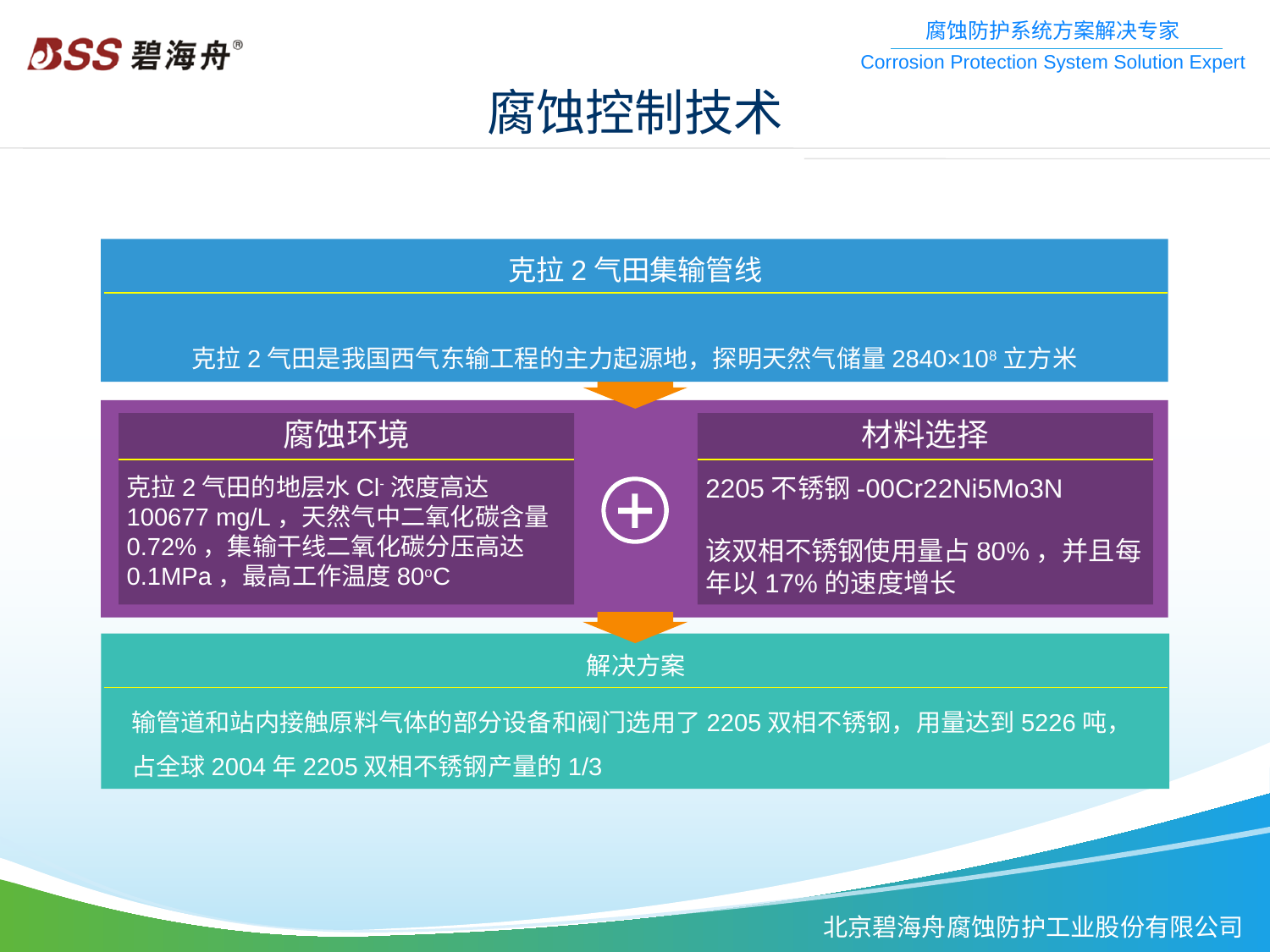

# 腐蚀控制技术
克拉2气田是我国西气东输工程的主力起源地，探明天然气储量2840×108立方米
克拉2气田集输管线

腐蚀环境
材料选择
2205不锈钢-00Cr22Ni5Mo3N

该双相不锈钢使用量占80%，并且每年以17%的速度增长
克拉2气田的地层水Cl-浓度高达100677 mg/L，天然气中二氧化碳含量0.72%，集输干线二氧化碳分压高达0.1MPa，最高工作温度80oC

解决方案
输管道和站内接触原料气体的部分设备和阀门选用了2205双相不锈钢，用量达到5226吨，占全球2004年2205双相不锈钢产量的1/3